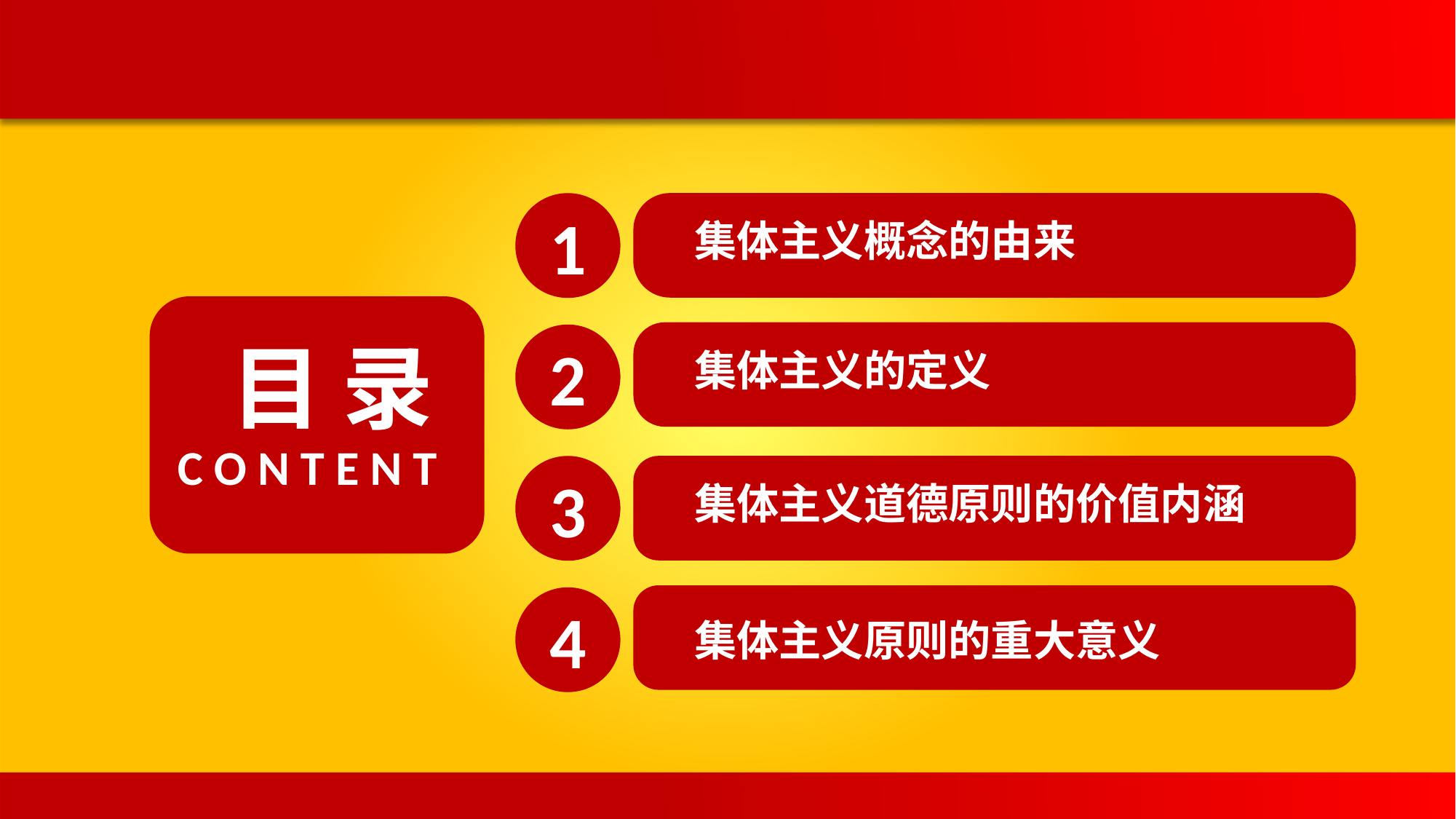

1

集体主义概念的由来

集体主义的定义
2
目 录
C O N T E N T
3

集体主义道德原则的价值内涵

集体主义原则的重大意义
4